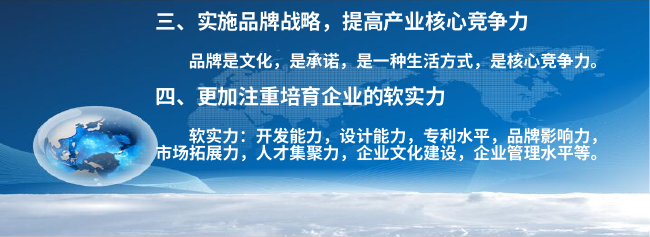

三、实施品牌战略，提高产业核心竞争力
      品牌是文化，是承诺，是一种生活方式，是核心竞争力。
四、更加注重培育企业的软实力
      软实力：开发能力，设计能力，专利水平，品牌影响力，市场拓展力，人才集聚力，企业文化建设，企业管理水平等。

8